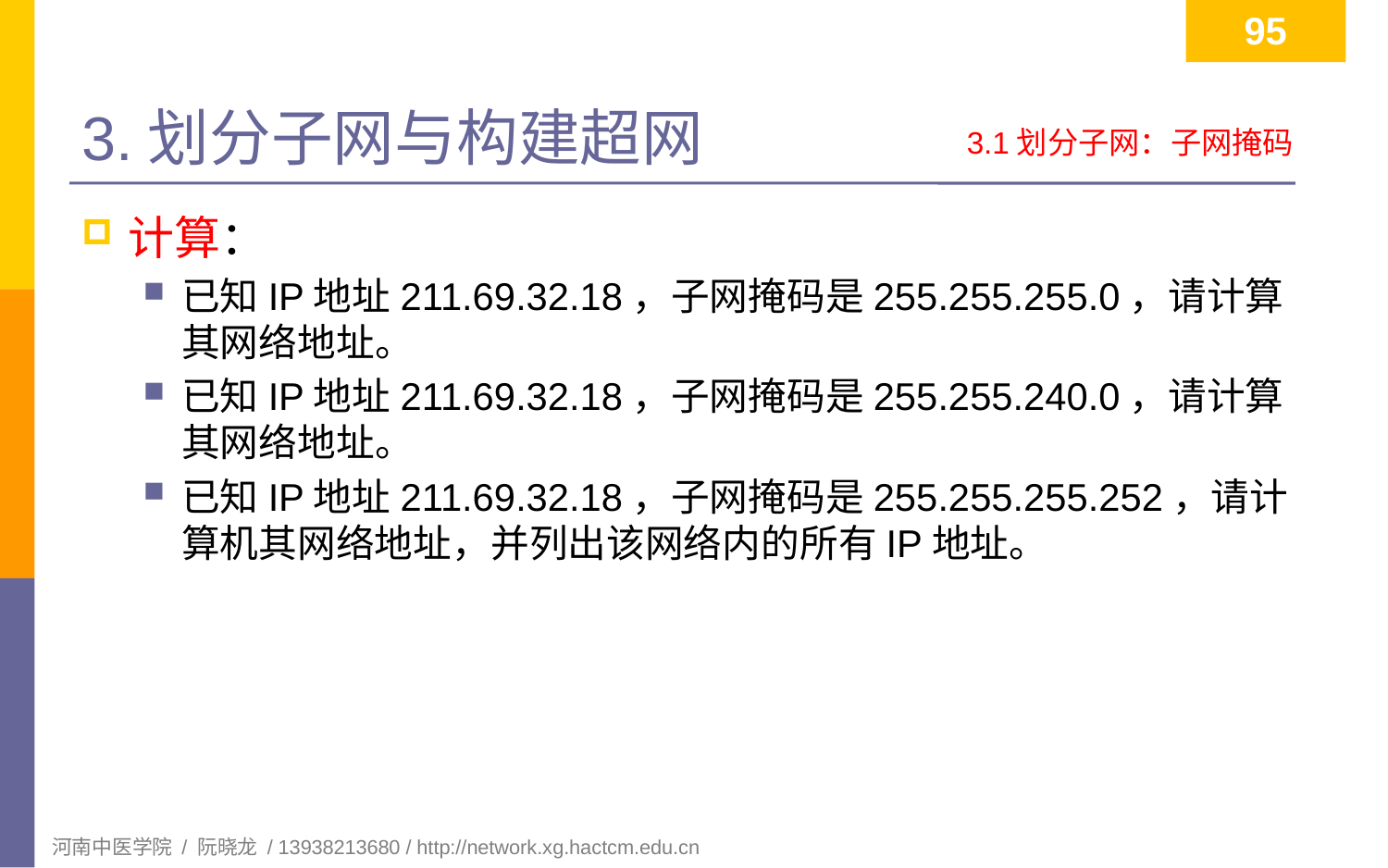

95
# 3.划分子网与构建超网
3.1划分子网：子网掩码
计算：
已知IP地址211.69.32.18，子网掩码是255.255.255.0，请计算其网络地址。
已知IP地址211.69.32.18，子网掩码是255.255.240.0，请计算其网络地址。
已知IP地址211.69.32.18，子网掩码是255.255.255.252，请计算机其网络地址，并列出该网络内的所有IP地址。